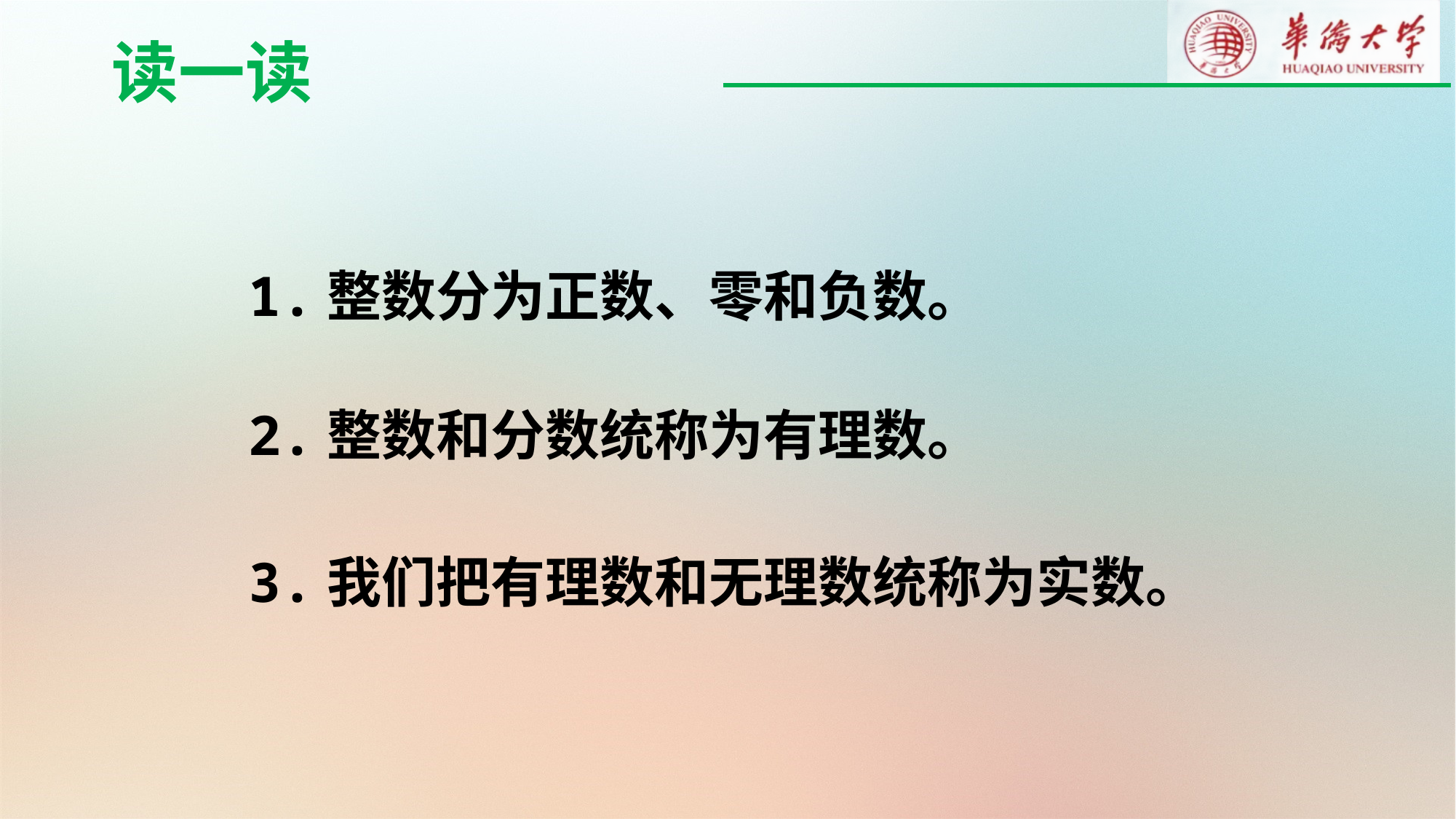

读一读
1.整数分为正数、零和负数。
2.整数和分数统称为有理数。
3.我们把有理数和无理数统称为实数。